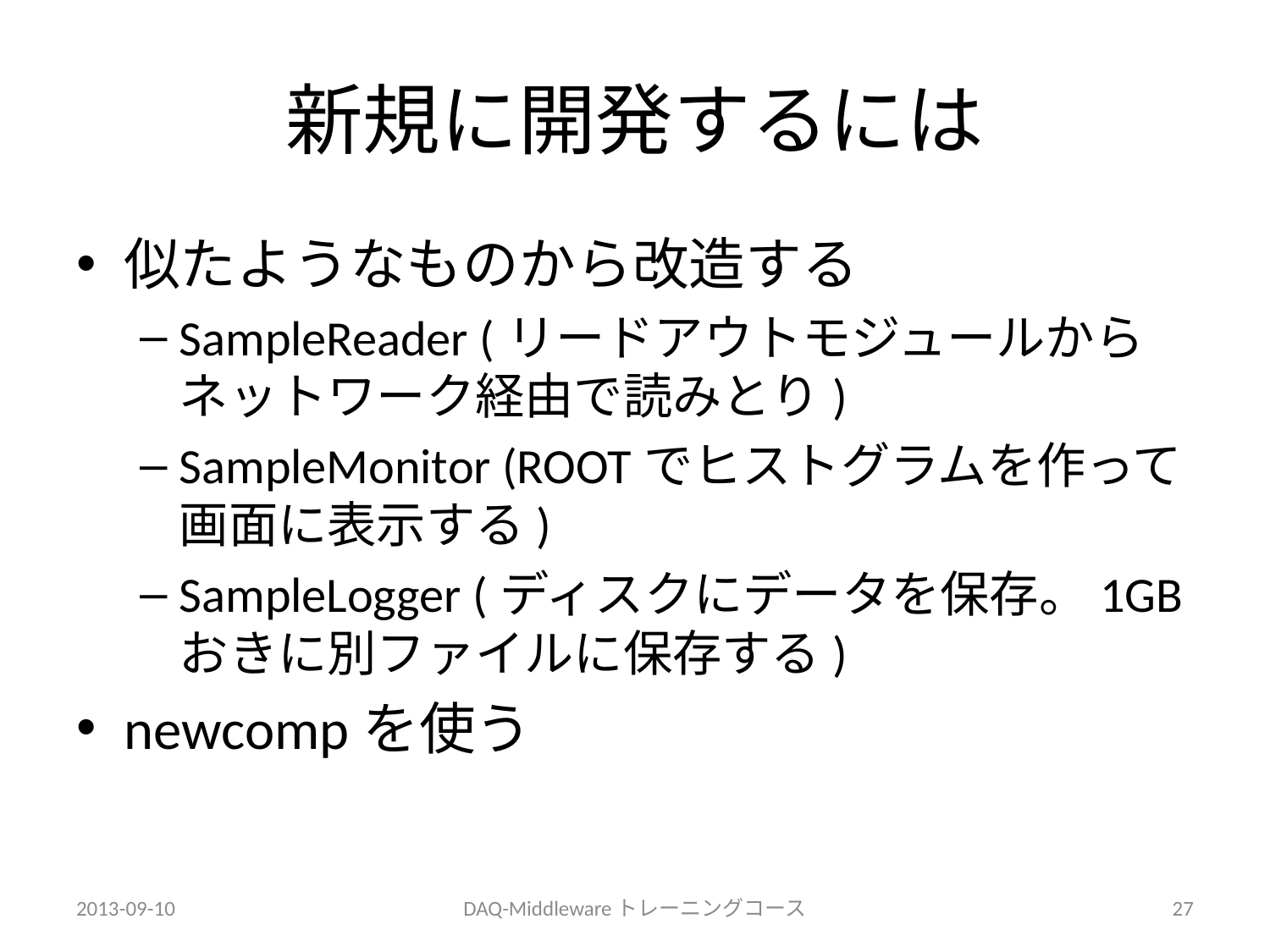

# 新規に開発するには
似たようなものから改造する
SampleReader (リードアウトモジュールからネットワーク経由で読みとり)
SampleMonitor (ROOTでヒストグラムを作って画面に表示する)
SampleLogger (ディスクにデータを保存。1GBおきに別ファイルに保存する)
newcompを使う
2013-09-10
DAQ-Middlewareトレーニングコース
27